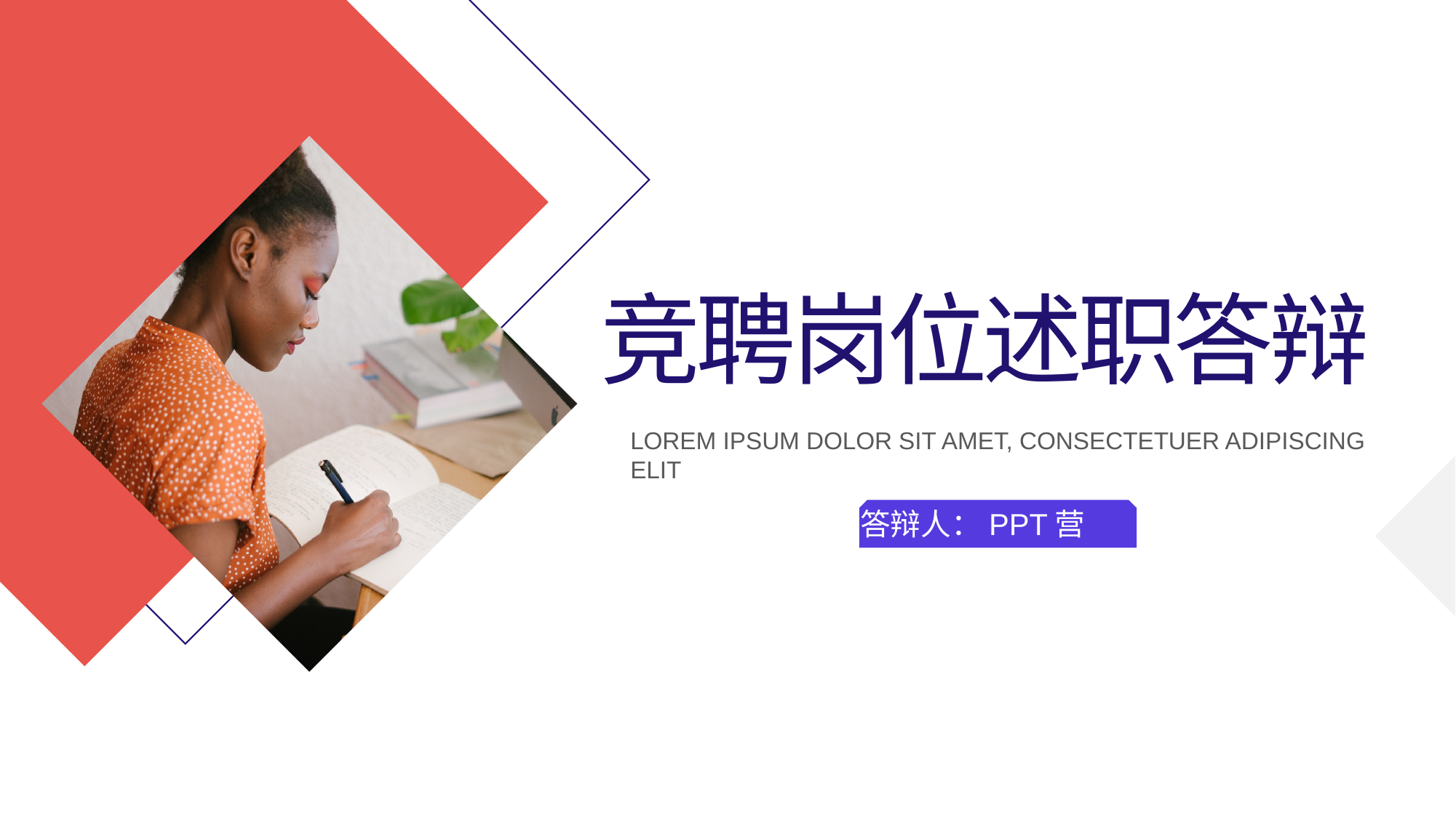

竞聘岗位述职答辩
LOREM IPSUM DOLOR SIT AMET, CONSECTETUER ADIPISCING ELIT
答辩人：PPT营